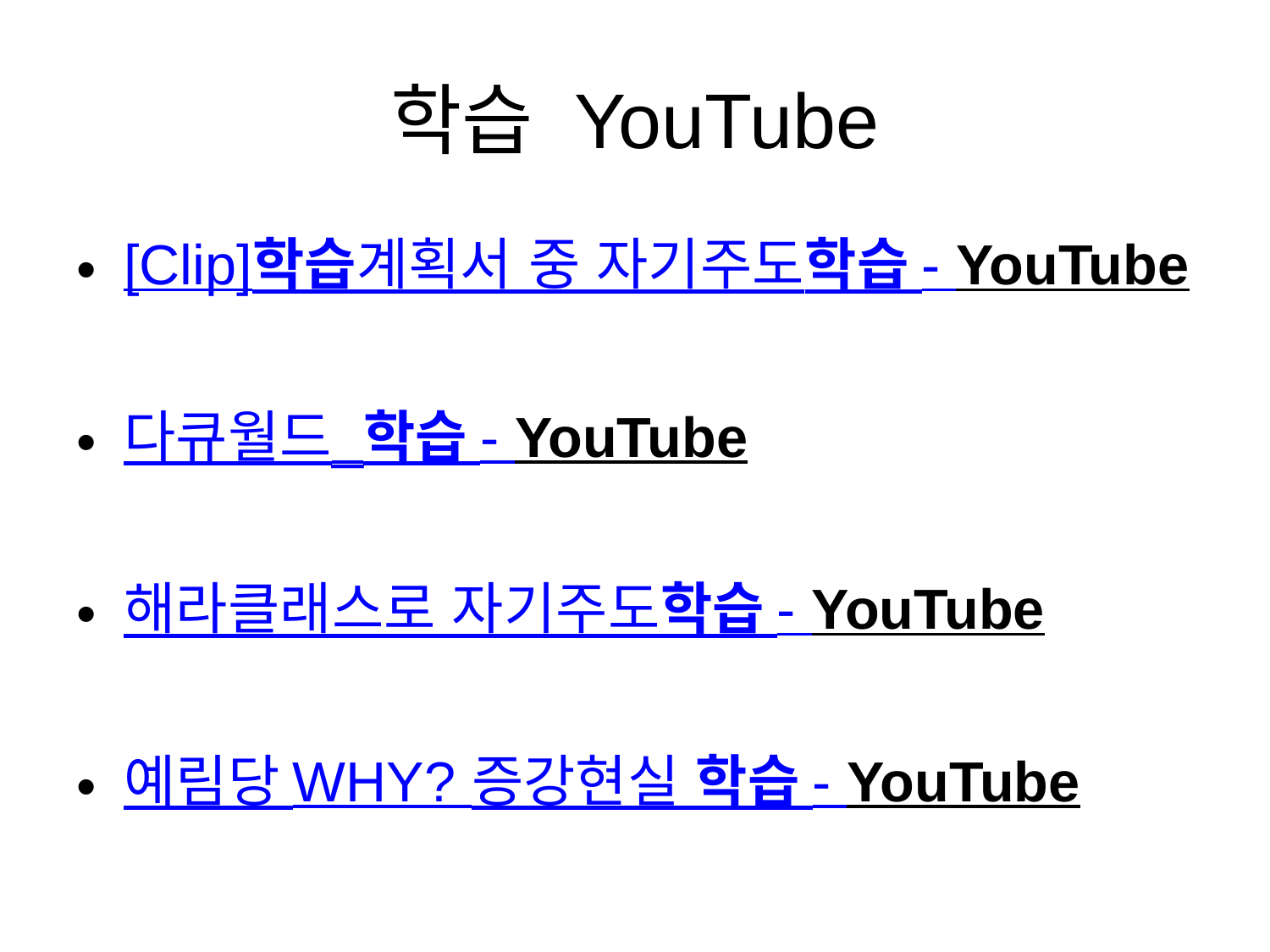

# 학습 YouTube
[Clip]학습계획서 중 자기주도학습 - YouTube

다큐월드_학습 - YouTube

해라클래스로 자기주도학습 - YouTube

예림당 WHY? 증강현실 학습 - YouTube